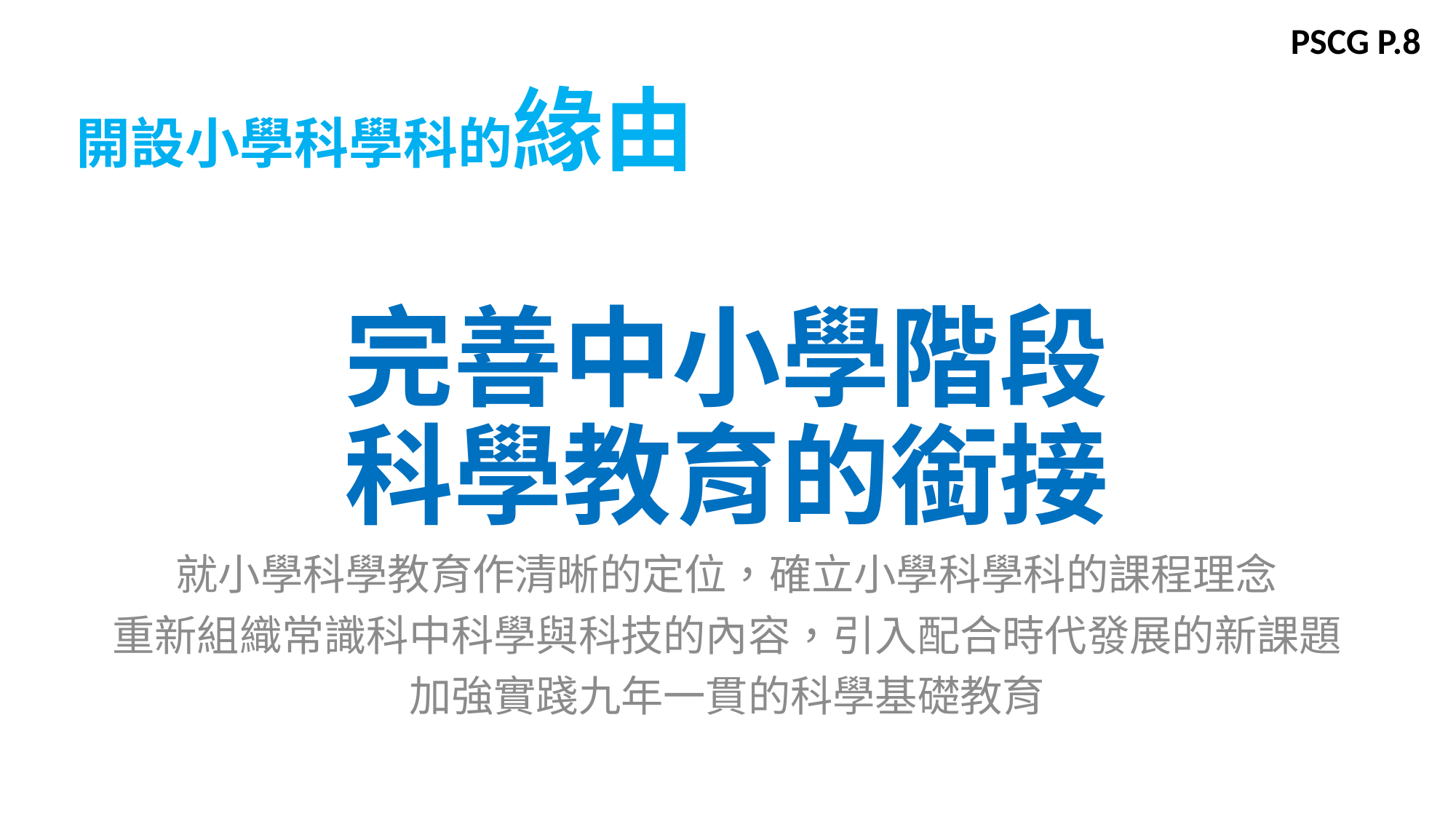

PSCG P.8
開設小學科學科的緣由
# 完善中小學階段 科學教育的銜接
就小學科學教育作清晰的定位，確立小學科學科的課程理念
重新組織常識科中科學與科技的內容，引入配合時代發展的新課題
加強實踐九年一貫的科學基礎教育